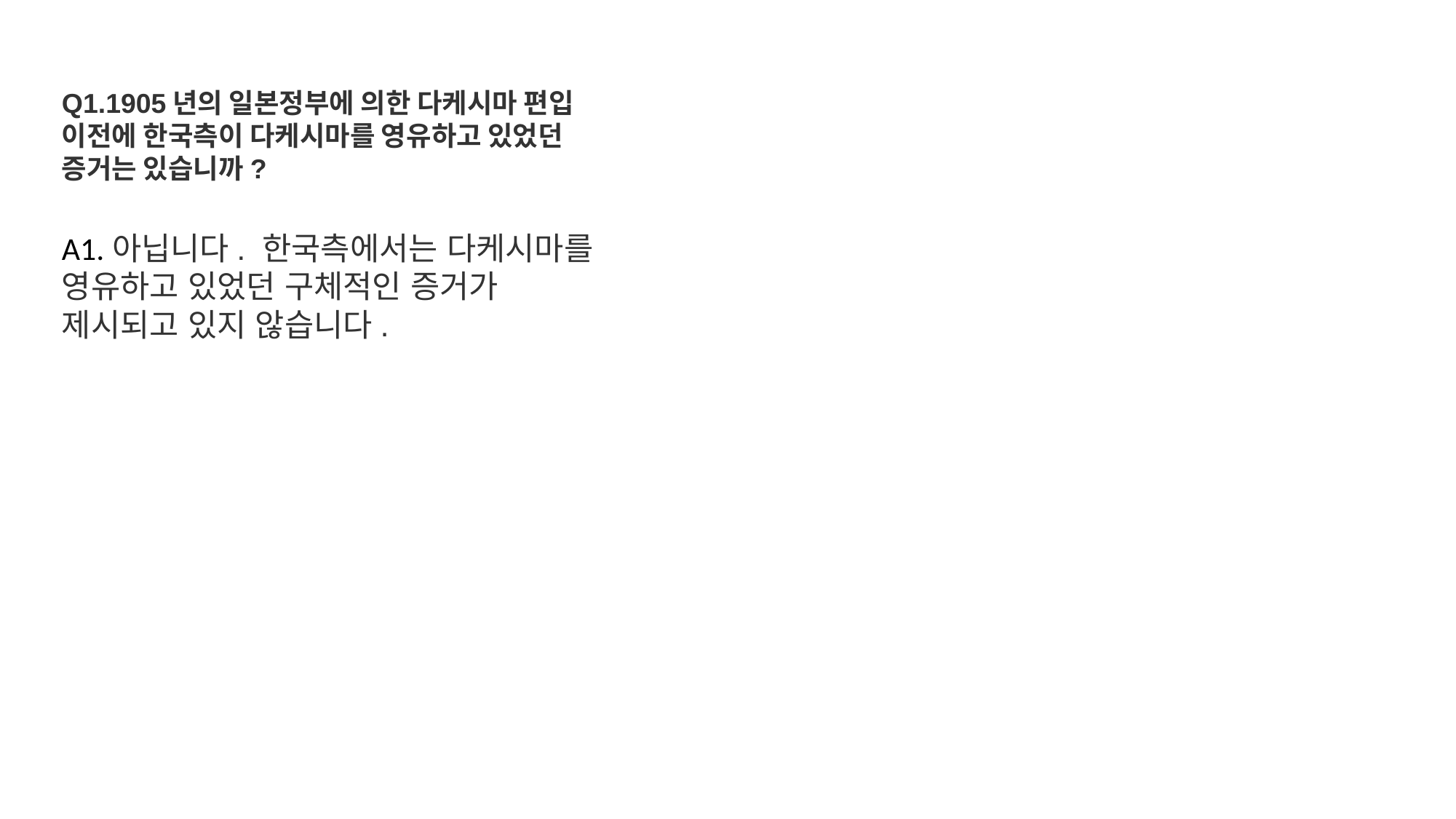

Q1.1905년의 일본정부에 의한 다케시마 편입 이전에 한국측이 다케시마를 영유하고 있었던 증거는 있습니까?

A1.아닙니다. 한국측에서는 다케시마를 영유하고 있었던 구체적인 증거가 제시되고 있지 않습니다.